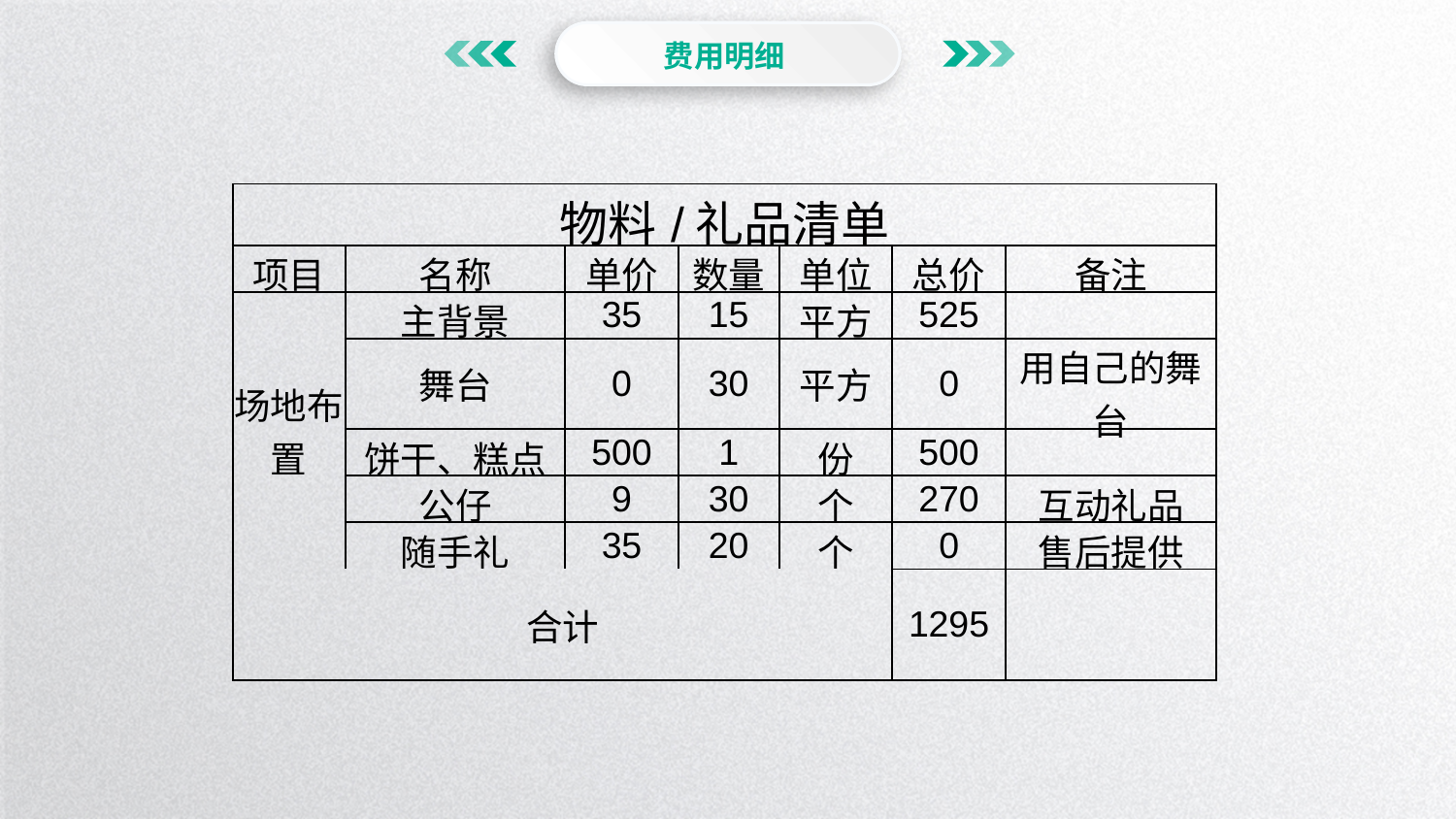

费用明细

| 物料/礼品清单 |  |  |  |  |  |  |
| --- | --- | --- | --- | --- | --- | --- |
| 项目 | 名称 | 单价 | 数量 | 单位 | 总价 | 备注 |
| 场地布置 | 主背景 | 35 | 15 | 平方 | 525 |  |
|  | 舞台 | 0 | 30 | 平方 | 0 | 用自己的舞台 |
|  | 饼干、糕点 | 500 | 1 | 份 | 500 |  |
|  | 公仔 | 9 | 30 | 个 | 270 | 互动礼品 |
|  | 随手礼 | 35 | 20 | 个 | 0 | 售后提供 |
| 合计 |  |  |  |  | 1295 |  |